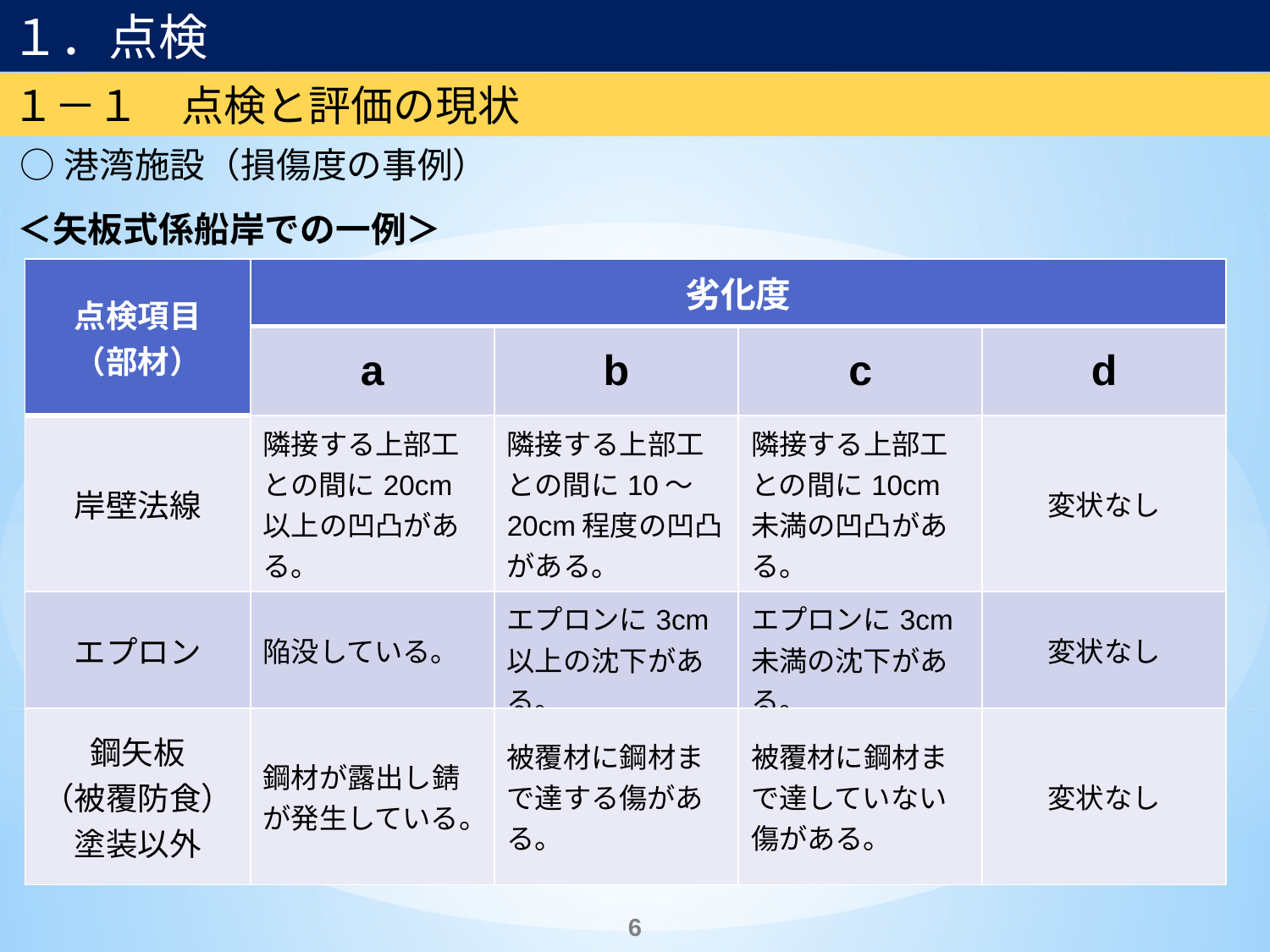

１．点検
１－１　点検と評価の現状
○港湾施設（損傷度の事例）
＜矢板式係船岸での一例＞
| 点検項目 （部材） | 劣化度 |  |  |  |
| --- | --- | --- | --- | --- |
|  | a | b | c | d |
| 岸壁法線 | 隣接する上部工との間に20cm以上の凹凸がある。 | 隣接する上部工との間に10～20cm程度の凹凸がある。 | 隣接する上部工との間に10cm未満の凹凸がある。 | 変状なし |
| エプロン | 陥没している。 | エプロンに3cm以上の沈下がある。 | エプロンに3cm未満の沈下がある。 | 変状なし |
| 鋼矢板 （被覆防食） 塗装以外 | 鋼材が露出し錆が発生している。 | 被覆材に鋼材まで達する傷がある。 | 被覆材に鋼材まで達していない傷がある。 | 変状なし |
6